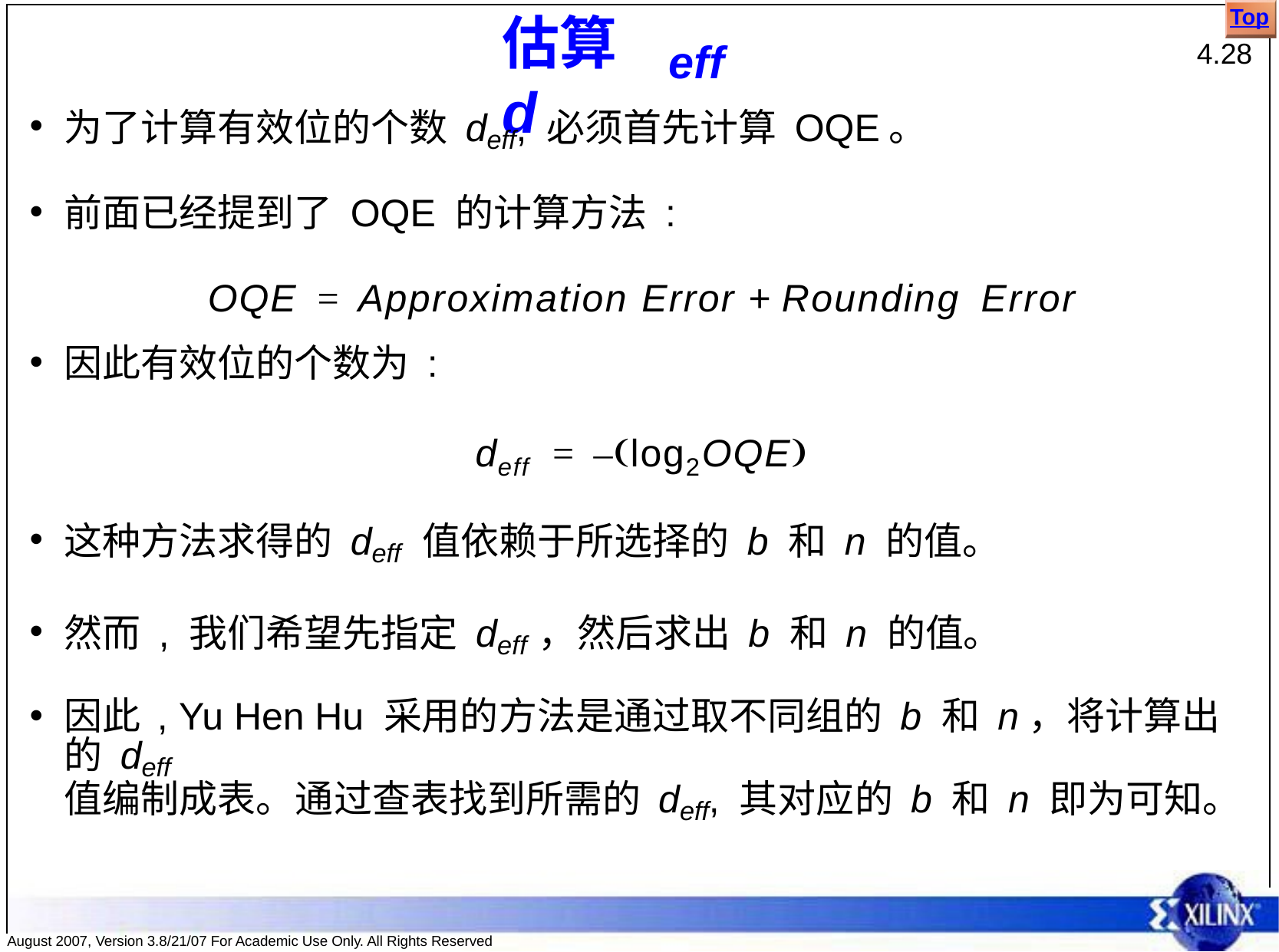

Top
# 估算 d
eff
4.28
为了计算有效位的个数 deff, 必须首先计算 OQE。
前面已经提到了 OQE 的计算方法 :
OQE	=	Approximation Error + Rounding Error
因此有效位的个数为 :
deff	=	–(log2OQE)
这种方法求得的 deff 值依赖于所选择的 b 和 n 的值。
然而 , 我们希望先指定 deff，然后求出 b 和 n 的值。
因此, Yu Hen Hu 采用的方法是通过取不同组的 b 和 n，将计算出的 deff
值编制成表。通过查表找到所需的 deff, 其对应的 b 和 n 即为可知。
August 2007, Version 3.8/21/07 For Academic Use Only. All Rights Reserved